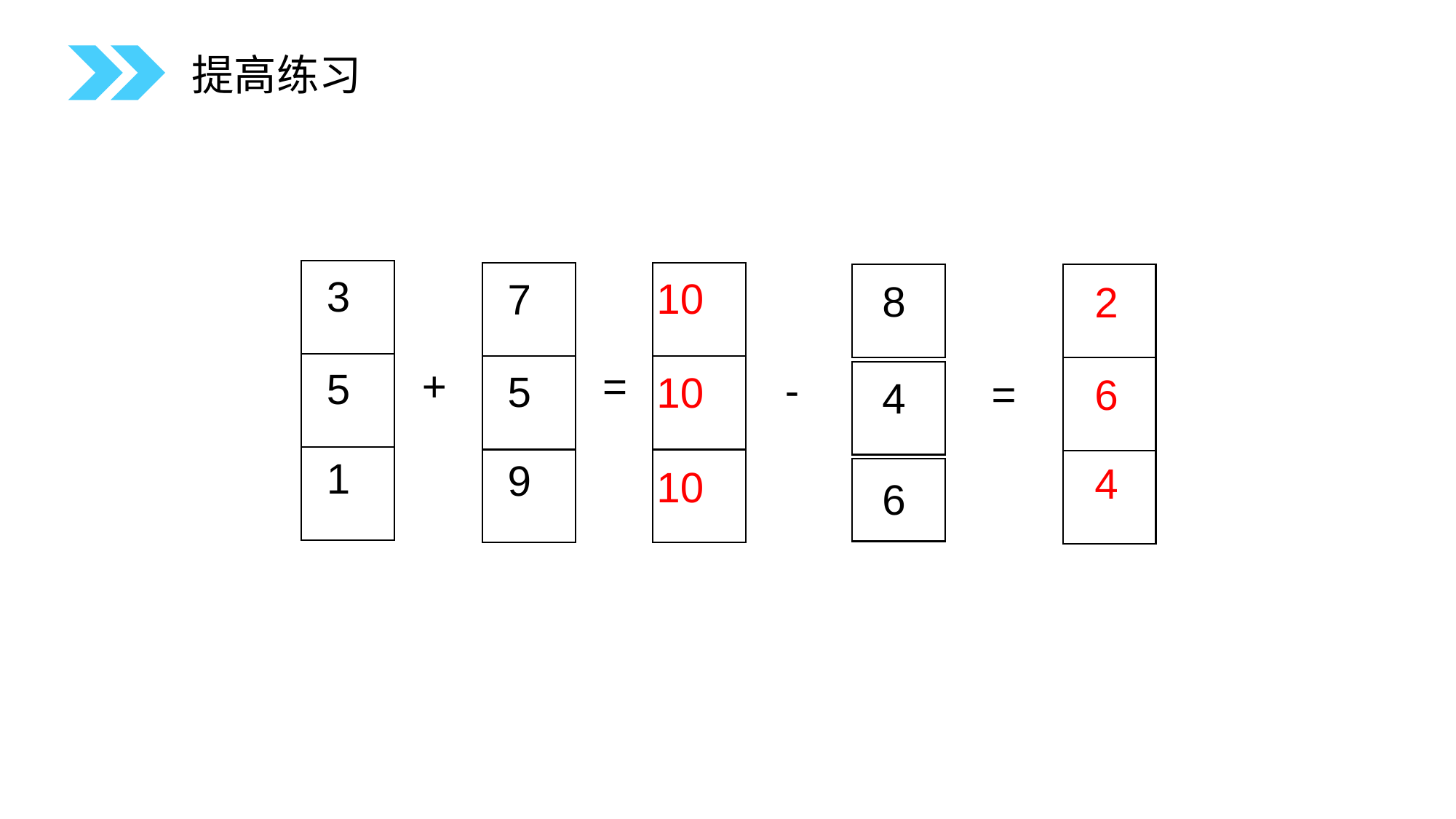

提高练习

3
7
+              =
5
5
1
9

10
8
2
-
10

=
6
4
4
10

6